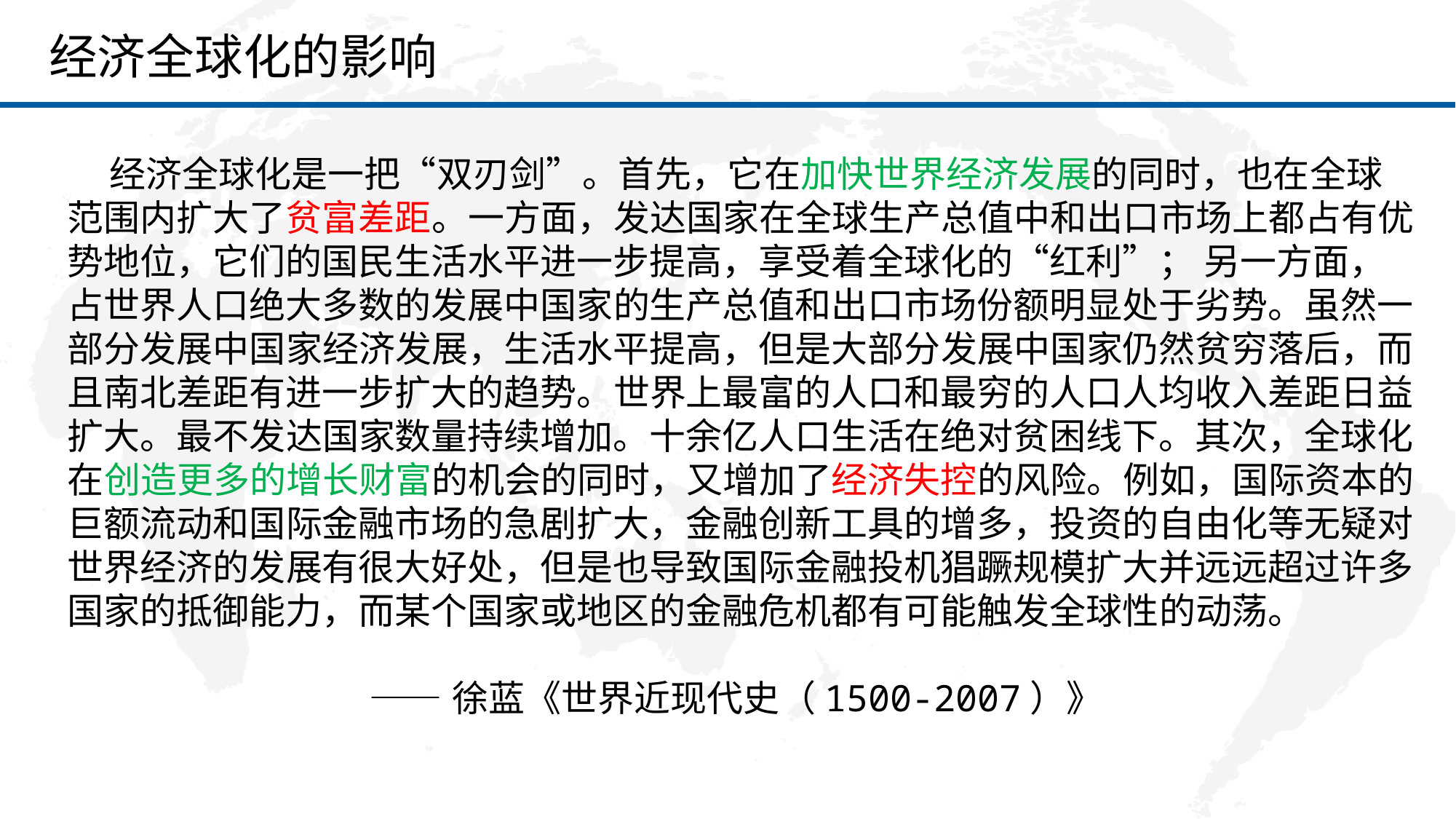

# 经济全球化的影响
    经济全球化是一把“双刃剑”。首先，它在加快世界经济发展的同时，也在全球范围内扩大了贫富差距。一方面，发达国家在全球生产总值中和出口市场上都占有优势地位，它们的国民生活水平进一步提高，享受着全球化的“红利”； 另一方面，占世界人口绝大多数的发展中国家的生产总值和出口市场份额明显处于劣势。虽然一部分发展中国家经济发展，生活水平提高，但是大部分发展中国家仍然贫穷落后，而且南北差距有进一步扩大的趋势。世界上最富的人口和最穷的人口人均收入差距日益扩大。最不发达国家数量持续增加。十余亿人口生活在绝对贫困线下。其次，全球化在创造更多的增长财富的机会的同时，又增加了经济失控的风险。例如，国际资本的巨额流动和国际金融市场的急剧扩大，金融创新工具的增多，投资的自由化等无疑对世界经济的发展有很大好处，但是也导致国际金融投机猖蹶规模扩大并远远超过许多国家的抵御能力，而某个国家或地区的金融危机都有可能触发全球性的动荡。

                                     ——徐蓝《世界近现代史（1500-2007）》